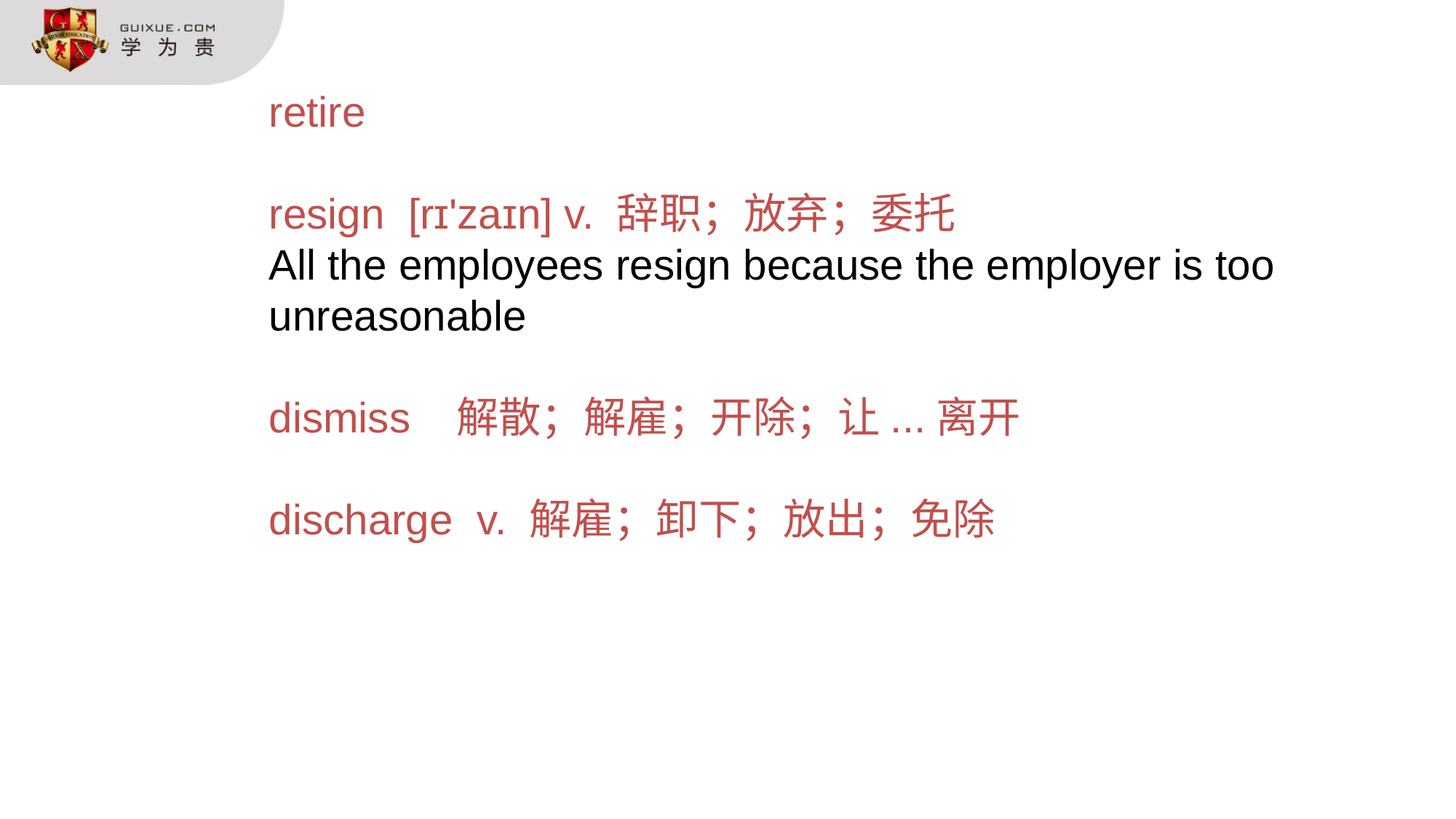

retire

resign  [rɪ'zaɪn] v. 辞职；放弃；委托
All the employees resign because the employer is too unreasonable

dismiss   解散；解雇；开除；让...离开

discharge  v. 解雇；卸下；放出；免除
pollution discharge   排污
discharge from           解雇；释放